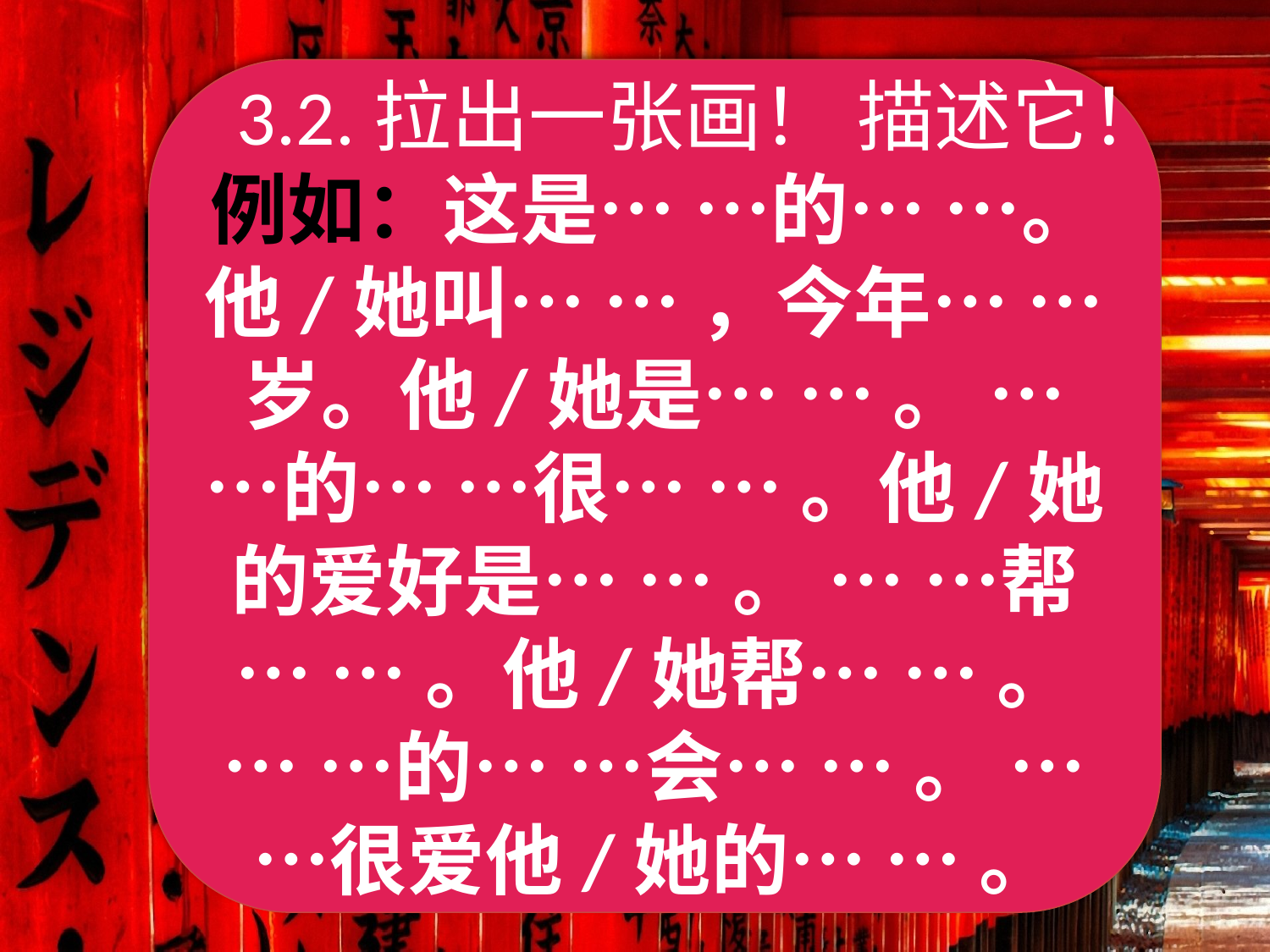

3.2.拉出一张画！ 描述它！例如：这是… …的… …。他/她叫… … ，今年… …岁。他/她是… … 。 … …的… …很… … 。他/她的爱好是… … 。 … …帮… … 。他/她帮… … 。 … …的… …会… … 。 … …很爱他/她的… … 。